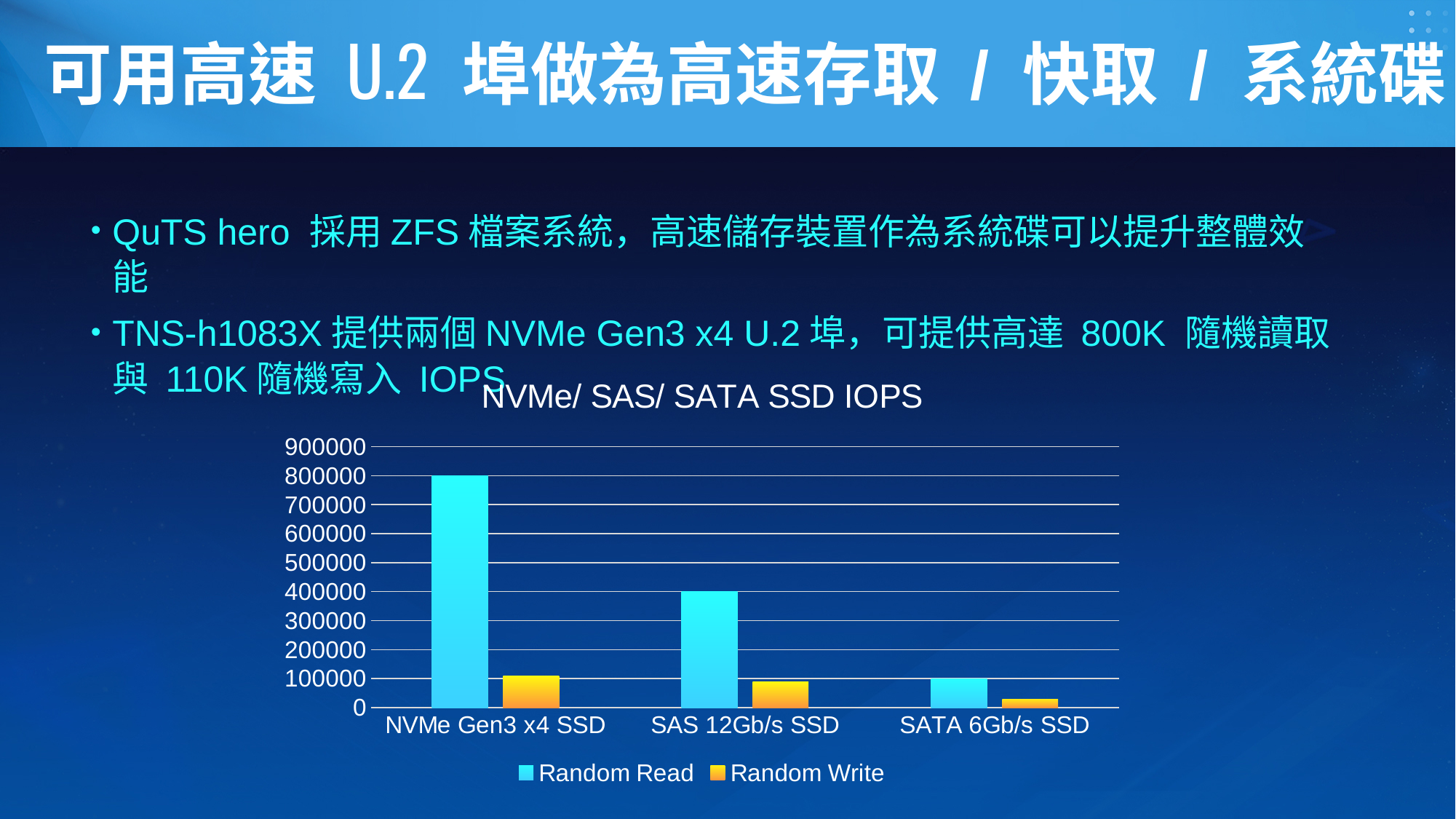

# 可用高速 U.2 埠做為高速存取 / 快取 / 系統碟
QuTS hero 採用ZFS檔案系統，高速儲存裝置作為系統碟可以提升整體效能
TNS-h1083X提供兩個NVMe Gen3 x4 U.2埠，可提供高達 800K 隨機讀取與 110K隨機寫入 IOPS

### Chart: NVMe/ SAS/ SATA SSD IOPS

| Category | Random Read | Random Write |
|---|---|---|
| NVMe Gen3 x4 SSD | 800000.0 | 110000.0 |
| SAS 12Gb/s SSD | 400000.0 | 90000.0 |
| SATA 6Gb/s SSD | 98000.0 | 30000.0 |